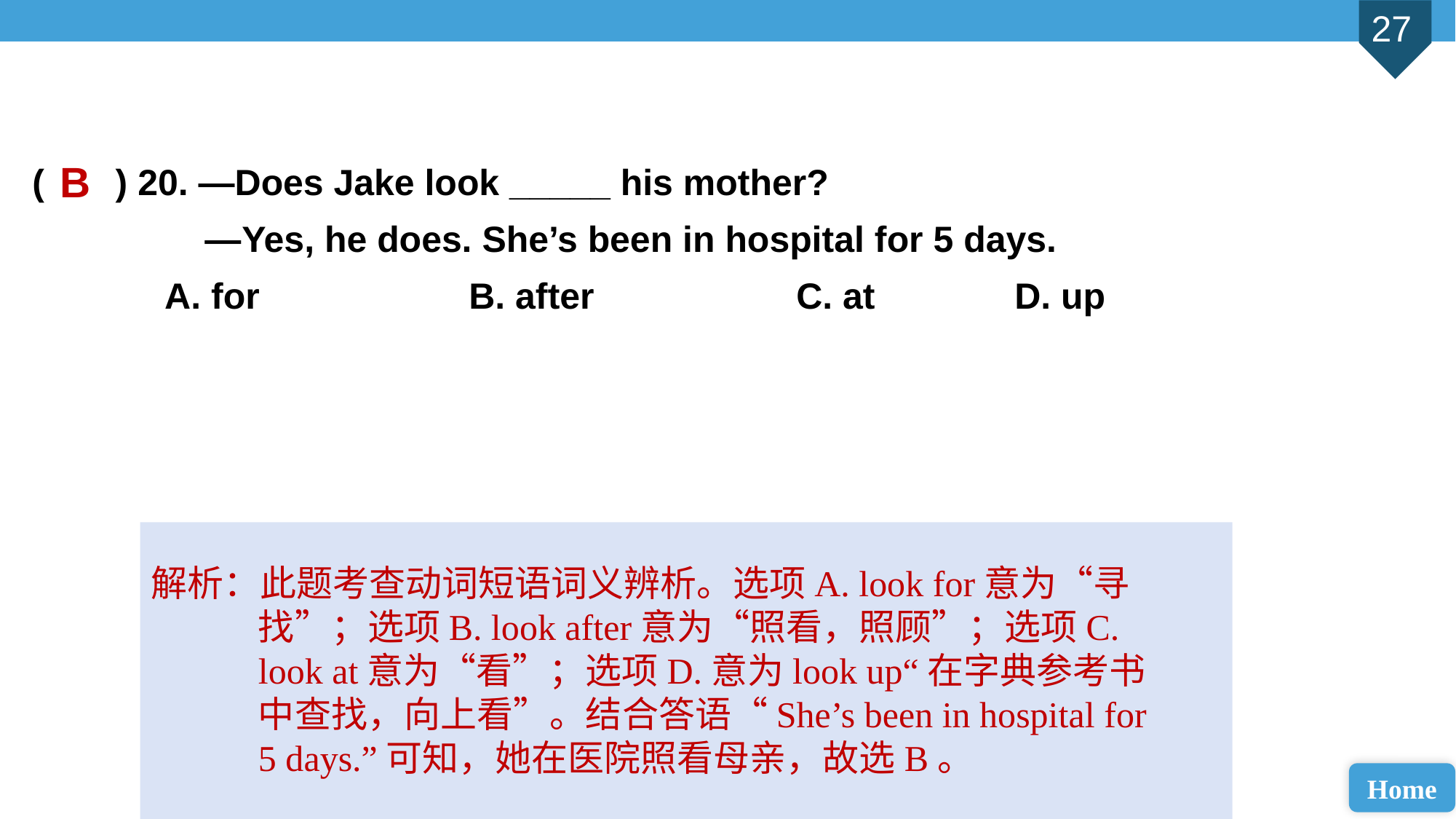

(       ) 20. —Does Jake look _____ his mother?
                 —Yes, he does. She’s been in hospital for 5 days.
             A. for 		B. after 		C. at 		D. up
B

解析：此题考查动词短语词义辨析。选项A. look for意为“寻找”；选项B. look after意为“照看，照顾”；选项C. look at意为“看”；选项D.意为look up“在字典参考书中查找，向上看”。结合答语“She’s been in hospital for 5 days.”可知，她在医院照看母亲，故选B。